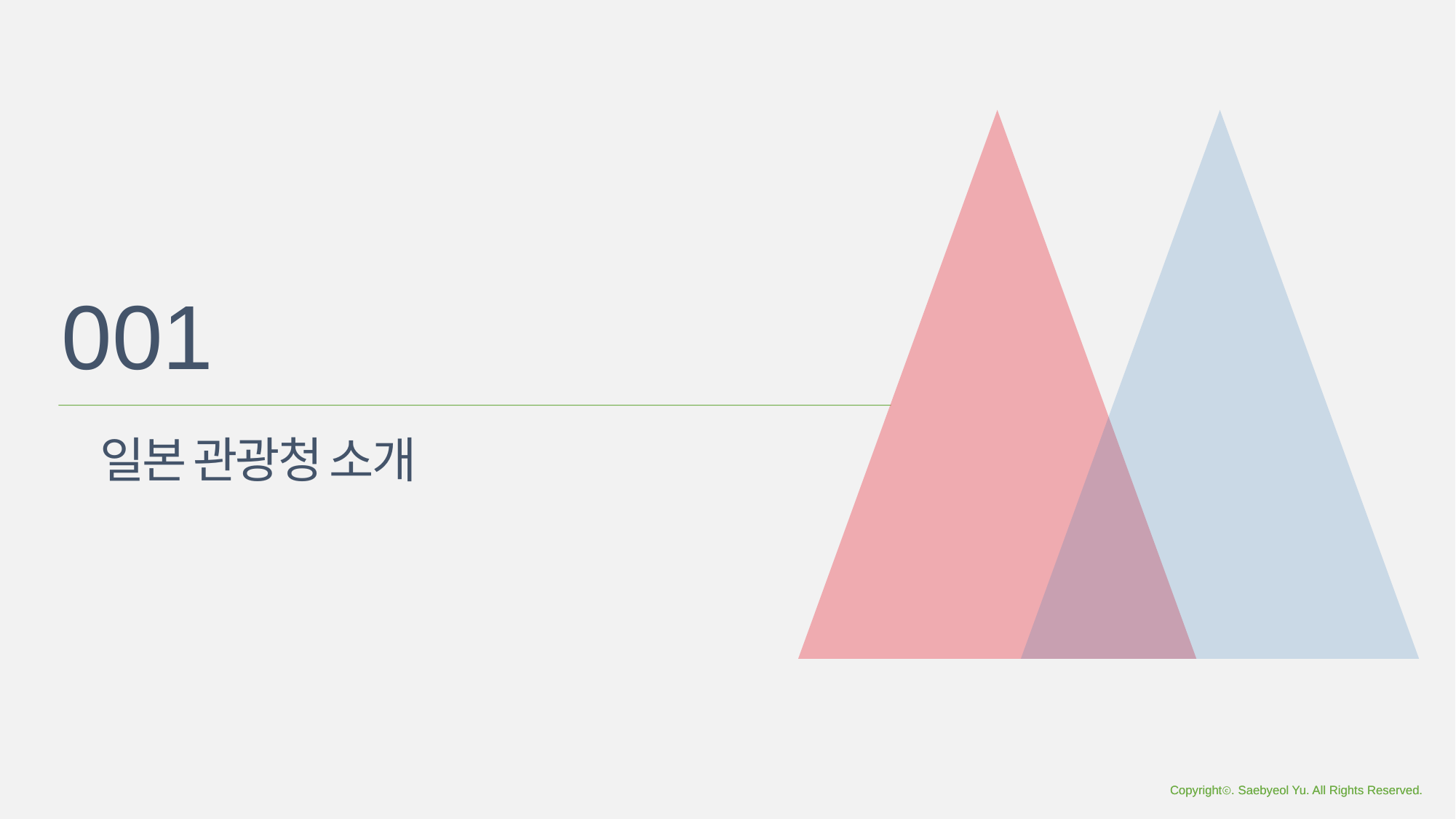

001
일본 관광청 소개
Copyrightⓒ. Saebyeol Yu. All Rights Reserved.